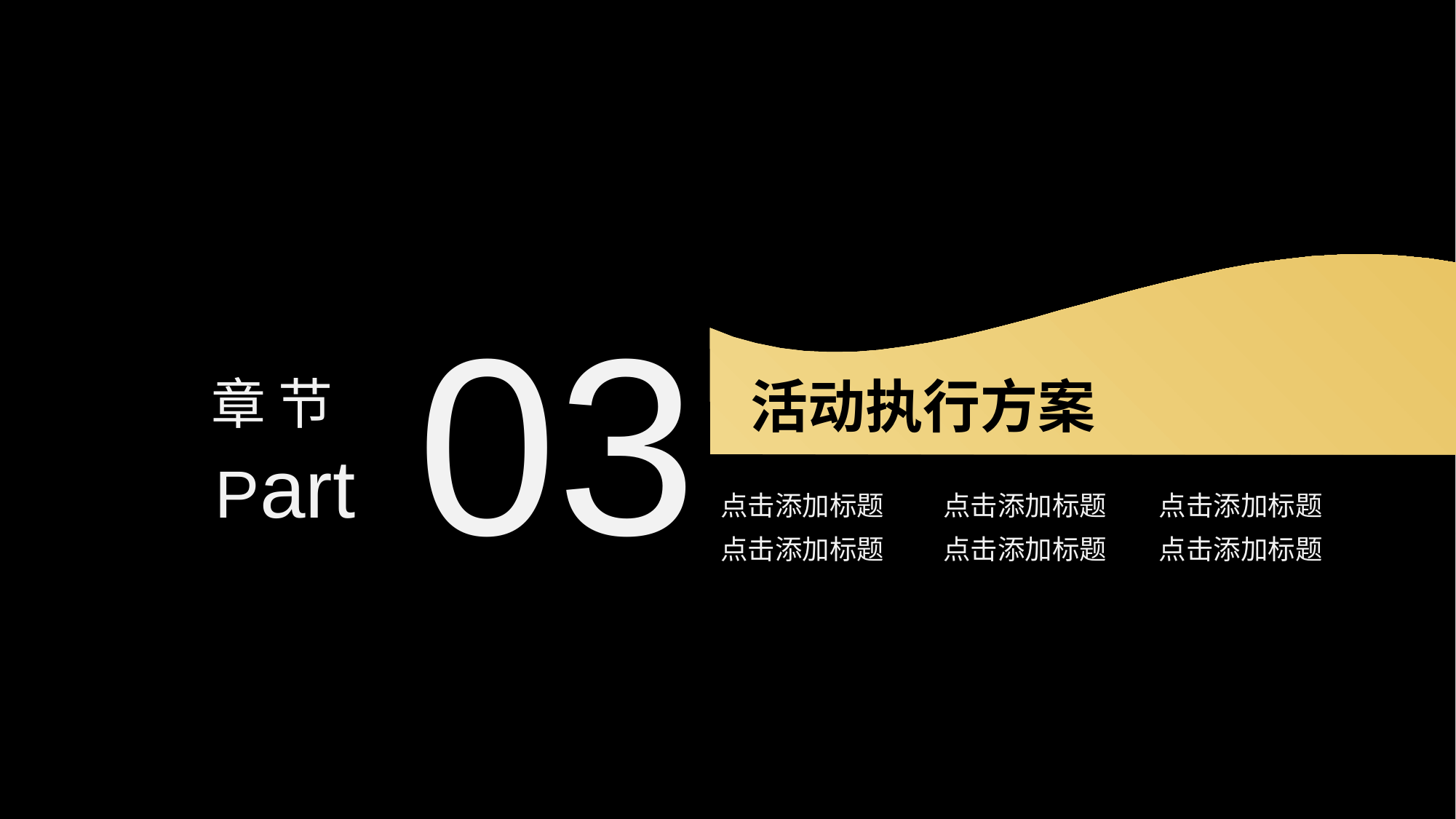

03
章 节
活动执行方案
Part
点击添加标题
点击添加标题
点击添加标题
点击添加标题
点击添加标题
点击添加标题